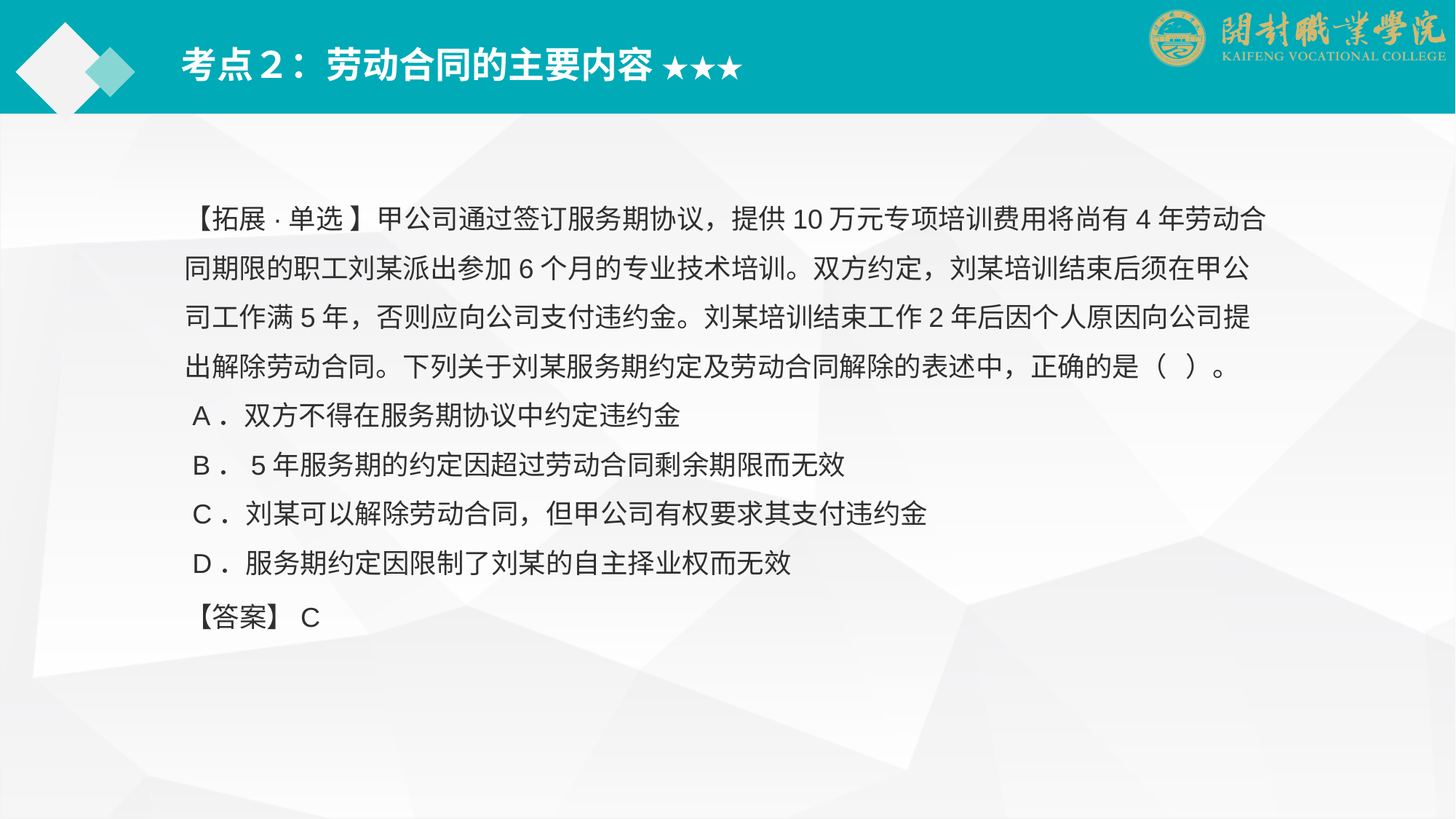

考点２：劳动合同的主要内容 ★★★
【拓展·单选 】甲公司通过签订服务期协议，提供10万元专项培训费用将尚有4年劳动合同期限的职工刘某派出参加6个月的专业技术培训。双方约定，刘某培训结束后须在甲公司工作满5年，否则应向公司支付违约金。刘某培训结束工作2年后因个人原因向公司提出解除劳动合同。下列关于刘某服务期约定及劳动合同解除的表述中，正确的是（   ）。
 A．双方不得在服务期协议中约定违约金
 B．5年服务期的约定因超过劳动合同剩余期限而无效
 C．刘某可以解除劳动合同，但甲公司有权要求其支付违约金
 D．服务期约定因限制了刘某的自主择业权而无效
【答案】C